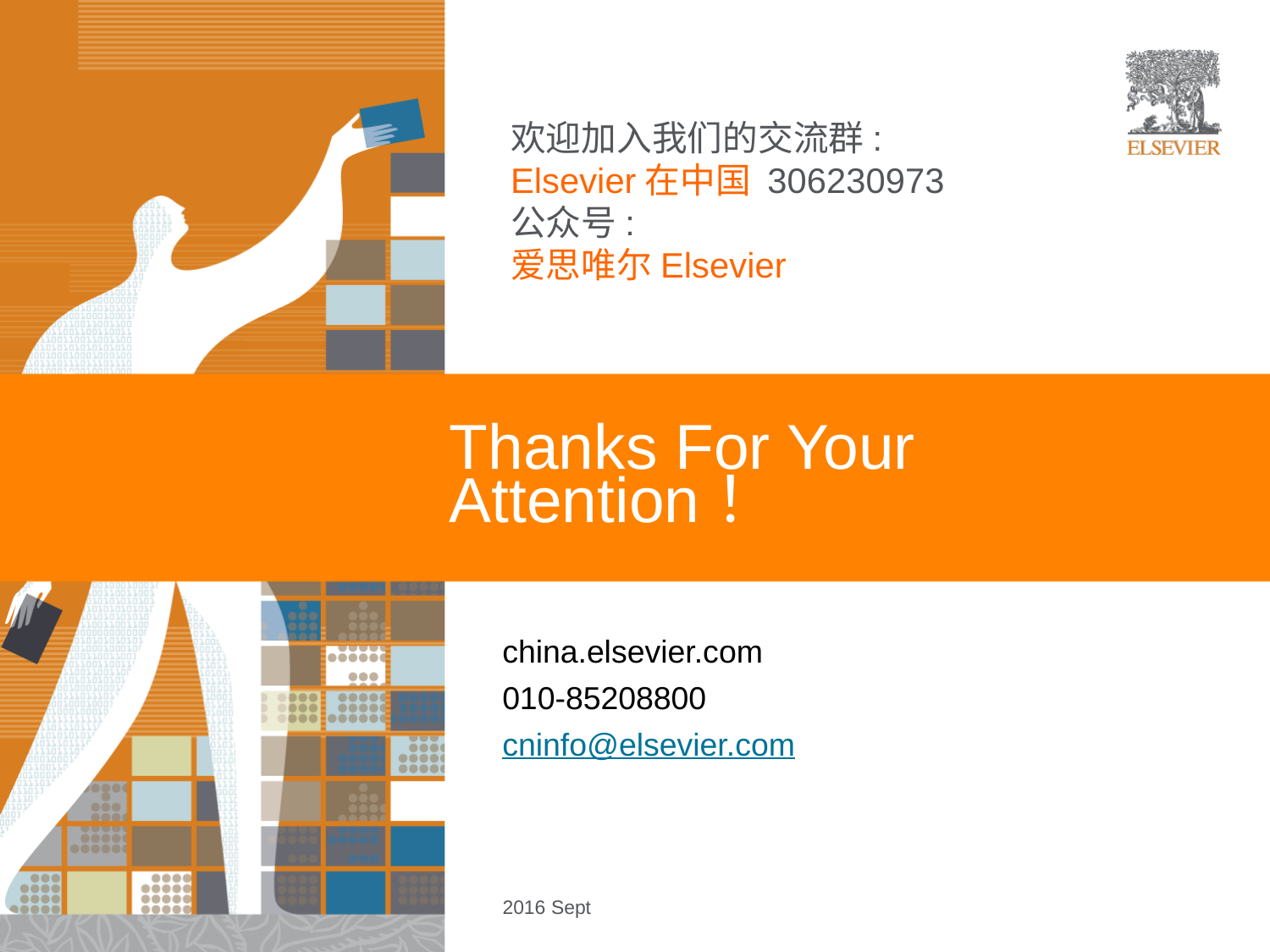

欢迎加入我们的交流群:
Elsevier在中国 306230973
公众号:
爱思唯尔Elsevier
Thanks For Your Attention！
china.elsevier.com
010-85208800
cninfo@elsevier.com
2016 Sept